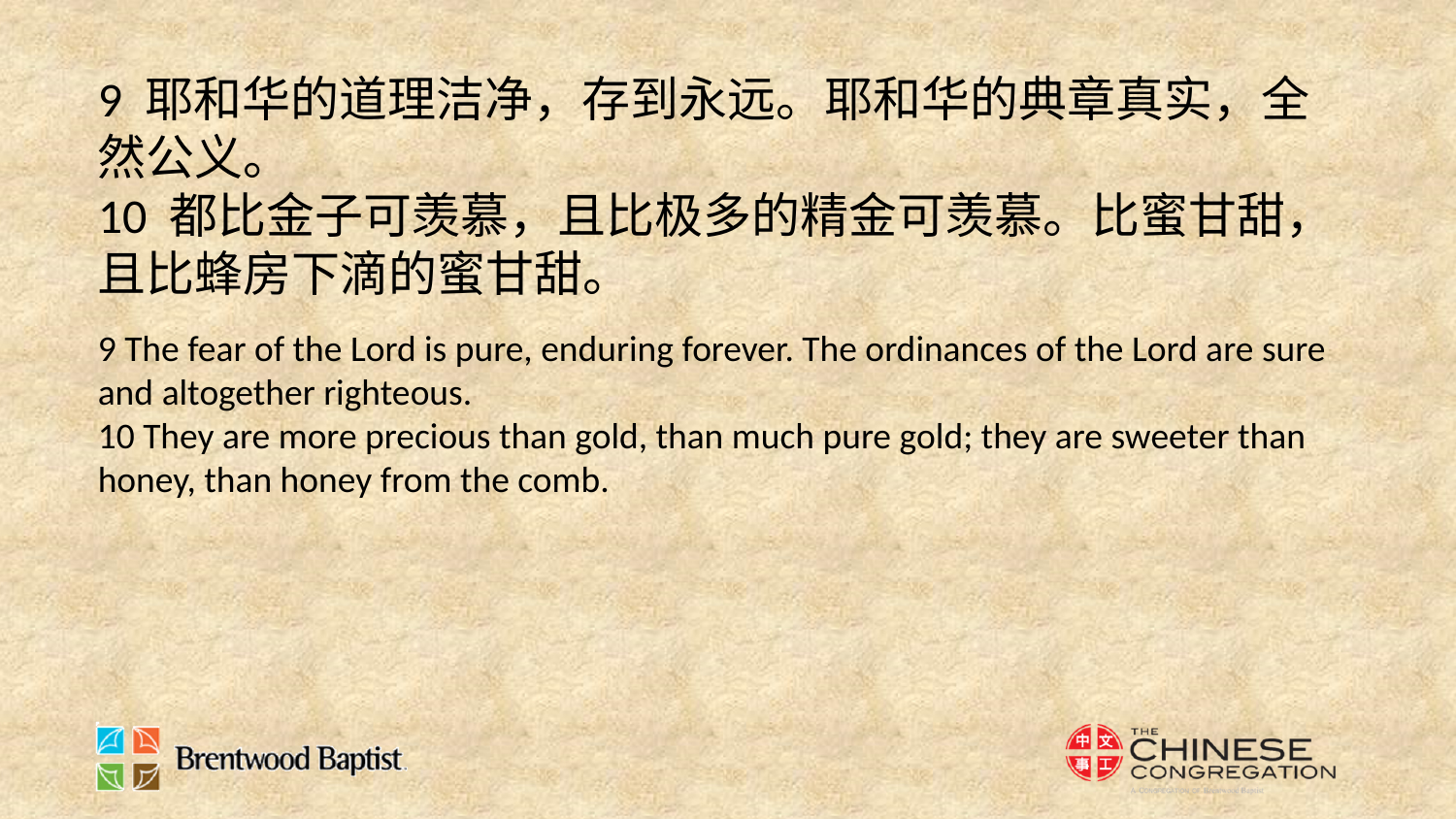

9 耶和华的道理洁净，存到永远。耶和华的典章真实，全然公义。
10 都比金子可羡慕，且比极多的精金可羡慕。比蜜甘甜，且比蜂房下滴的蜜甘甜。

9 The fear of the Lord is pure, enduring forever. The ordinances of the Lord are sure and altogether righteous.
10 They are more precious than gold, than much pure gold; they are sweeter than honey, than honey from the comb.